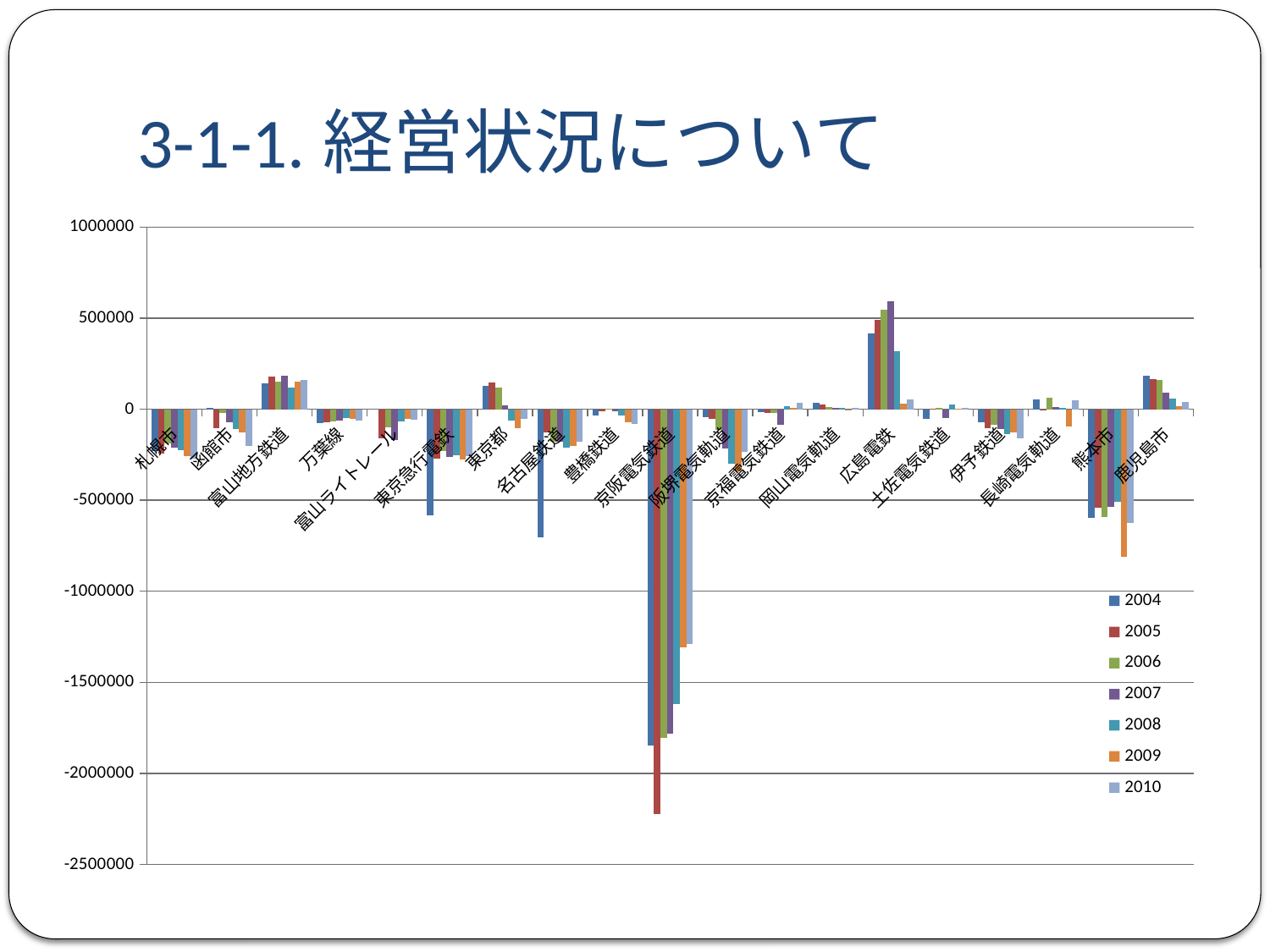

# 3-1-1.経営状況について

### Chart

| Category | 2004 | 2005 | 2006 | 2007 | 2008 | 2009 | 2010 |
|---|---|---|---|---|---|---|---|
| 札幌市 | -231678.0 | -244931.0 | -186391.0 | -208833.0 | -223515.0 | -257668.0 | -271745.0 |
| 函館市 | 5744.0 | -105465.0 | -18751.0 | -71307.0 | -110692.0 | -125249.0 | -202317.0 |
| 富山地方鉄道 | 144023.0 | 180205.0 | 150505.0 | 183509.0 | 118482.0 | 149597.0 | 161722.0 |
| 万葉線 | -74997.0 | -73648.0 | -66965.0 | -63190.0 | -49965.0 | -55075.0 | -64343.0 |
| 富山ライトレール | 0.0 | -158092.0 | -101314.0 | -169715.0 | -66929.0 | -53716.0 | -56156.0 |
| 東京急行電鉄 | -581184.0 | -271414.0 | -229486.0 | -264208.0 | -250869.0 | -275445.0 | -259567.0 |
| 東京都 | 127137.0 | 148148.0 | 118634.0 | 23137.0 | -61154.0 | -102713.0 | -50886.0 |
| 名古屋鉄道 | -702823.0 | -125500.0 | -179570.0 | -180202.0 | -209614.0 | -203111.0 | -178840.0 |
| 豊橋鉄道 | -32015.0 | -13114.0 | 3436.0 | -8974.0 | -32910.0 | -70395.0 | -79134.0 |
| 京阪電気鉄道 | -1848999.0 | -2226021.0 | -1805612.0 | -1780069.0 | -1618175.0 | -1309038.0 | -1290352.0 |
| 阪堺電気軌道 | -45495.0 | -50958.0 | -113848.0 | -213804.0 | -298020.0 | -339150.0 | -233627.0 |
| 京福電気鉄道 | -15159.0 | -20149.0 | -21529.0 | -84801.0 | 16417.0 | 9355.0 | 34069.0 |
| 岡山電気軌道 | 35908.0 | 25175.0 | 10489.0 | 9598.0 | 5529.0 | -8560.0 | 7172.0 |
| 広島電鉄 | 414423.0 | 492748.0 | 546457.0 | 594660.0 | 317939.0 | 29797.0 | 55274.0 |
| 土佐電気鉄道 | -51536.0 | 4126.0 | 8292.0 | -49118.0 | 26224.0 | 940.0 | 6990.0 |
| 伊予鉄道 | -71681.0 | -101833.0 | -84916.0 | -108769.0 | -136494.0 | -125816.0 | -157911.0 |
| 長崎電気軌道 | 54387.0 | -5635.0 | 60839.0 | 12939.0 | 7294.0 | -94503.0 | 47172.0 |
| 熊本市 | -595851.0 | -540540.0 | -592912.0 | -538040.0 | -509879.0 | -812214.0 | -626079.0 |
| 鹿児島市 | 182073.0 | 165997.0 | 162535.0 | 93291.0 | 56793.0 | 16430.0 | 37732.0 |